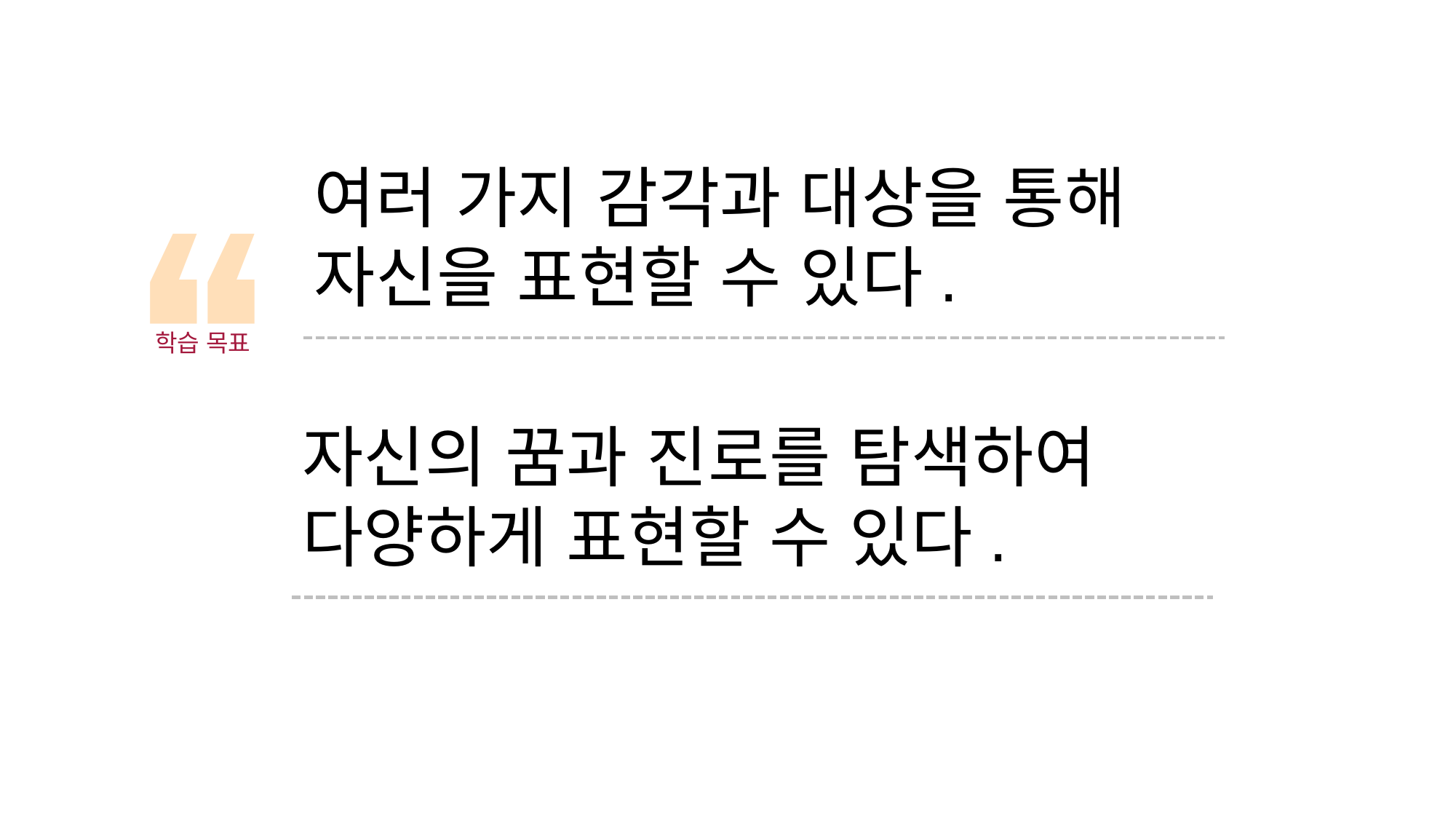

“
여러 가지 감각과 대상을 통해 자신을 표현할 수 있다.
학습 목표
자신의 꿈과 진로를 탐색하여 다양하게 표현할 수 있다.